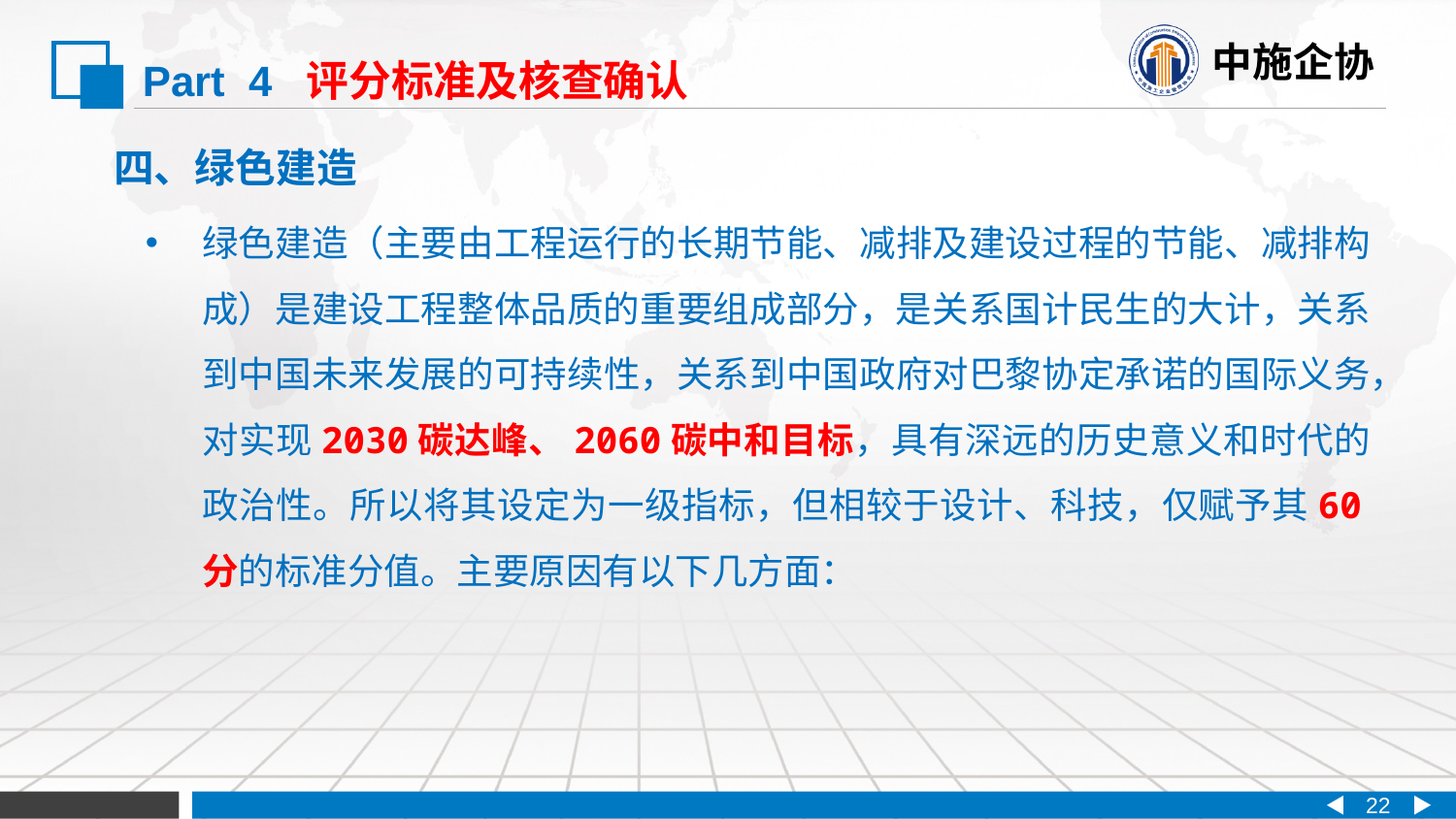

Part  4  评分标准及核查确认
  四、绿色建造
绿色建造（主要由工程运行的长期节能、减排及建设过程的节能、减排构成）是建设工程整体品质的重要组成部分，是关系国计民生的大计，关系到中国未来发展的可持续性，关系到中国政府对巴黎协定承诺的国际义务，对实现2030碳达峰、2060碳中和目标，具有深远的历史意义和时代的政治性。所以将其设定为一级指标，但相较于设计、科技，仅赋予其60分的标准分值。主要原因有以下几方面：